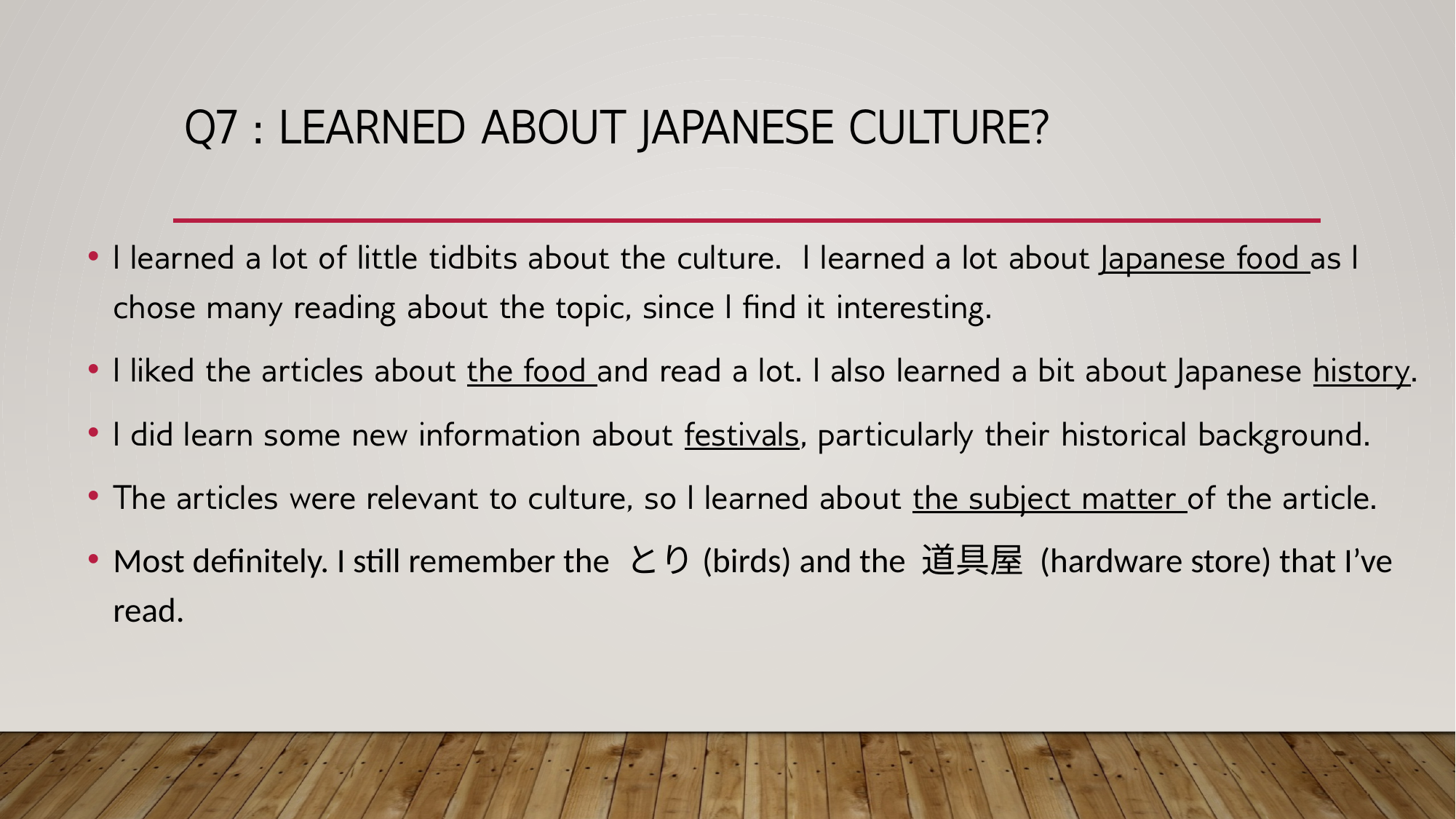

# Q7 : learned about Japanese Culture?
I learned a lot of little tidbits about the culture.  I learned a lot about Japanese food as I chose many reading about the topic, since I find it interesting.
I liked the articles about the food and read a lot. I also learned a bit about Japanese history.
I did learn some new information about festivals, particularly their historical background.
The articles were relevant to culture, so I learned about the subject matter of the article.
Most definitely. I still remember the とり(birds) and the 道具屋 (hardware store) that I’ve read.